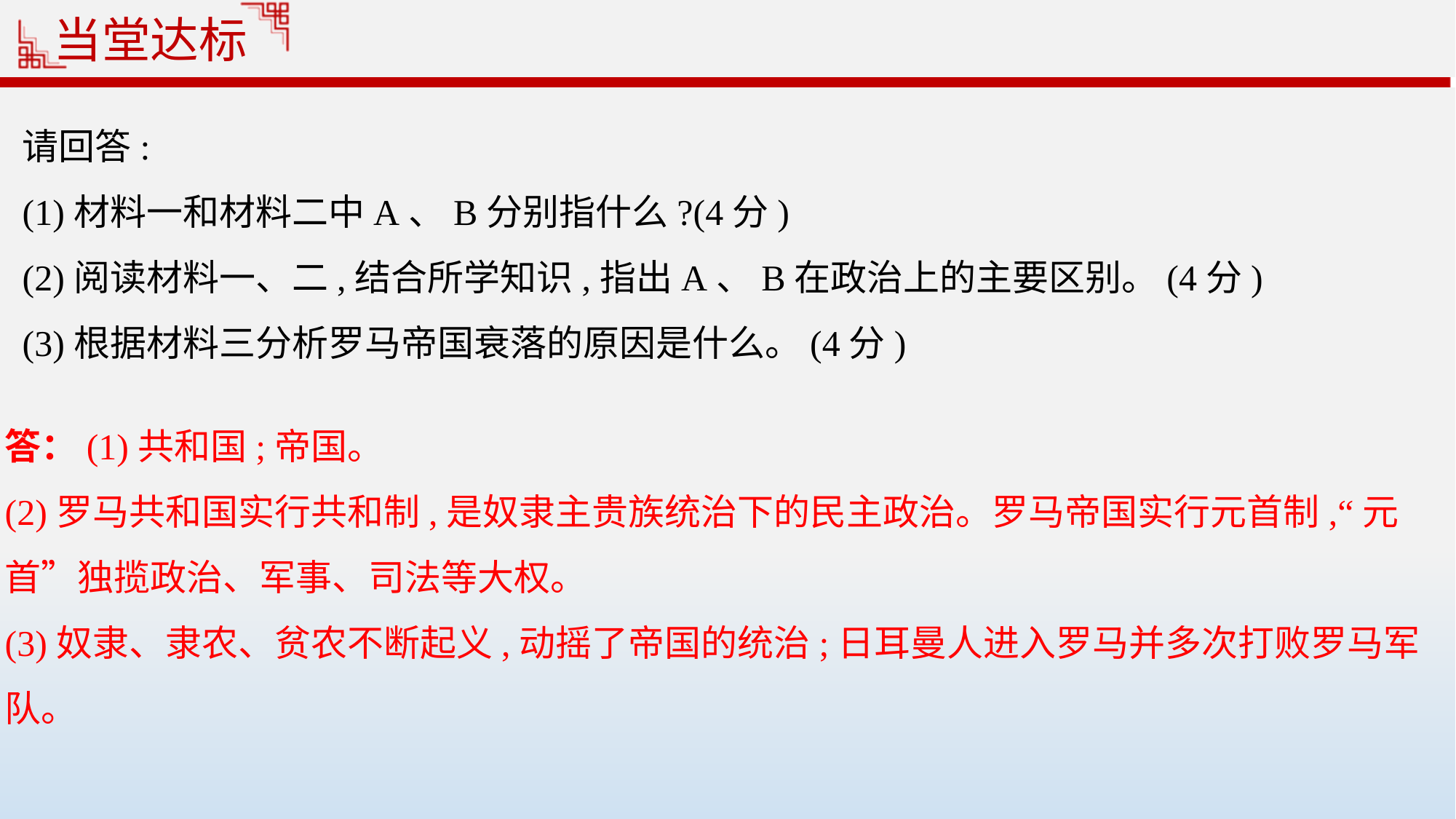

请回答:
(1)材料一和材料二中A、B分别指什么?(4分)
(2)阅读材料一、二,结合所学知识,指出A、B在政治上的主要区别。(4分)
(3)根据材料三分析罗马帝国衰落的原因是什么。(4分)
答：(1)共和国;帝国。
(2)罗马共和国实行共和制,是奴隶主贵族统治下的民主政治。罗马帝国实行元首制,“元首”独揽政治、军事、司法等大权。
(3)奴隶、隶农、贫农不断起义,动摇了帝国的统治;日耳曼人进入罗马并多次打败罗马军队。